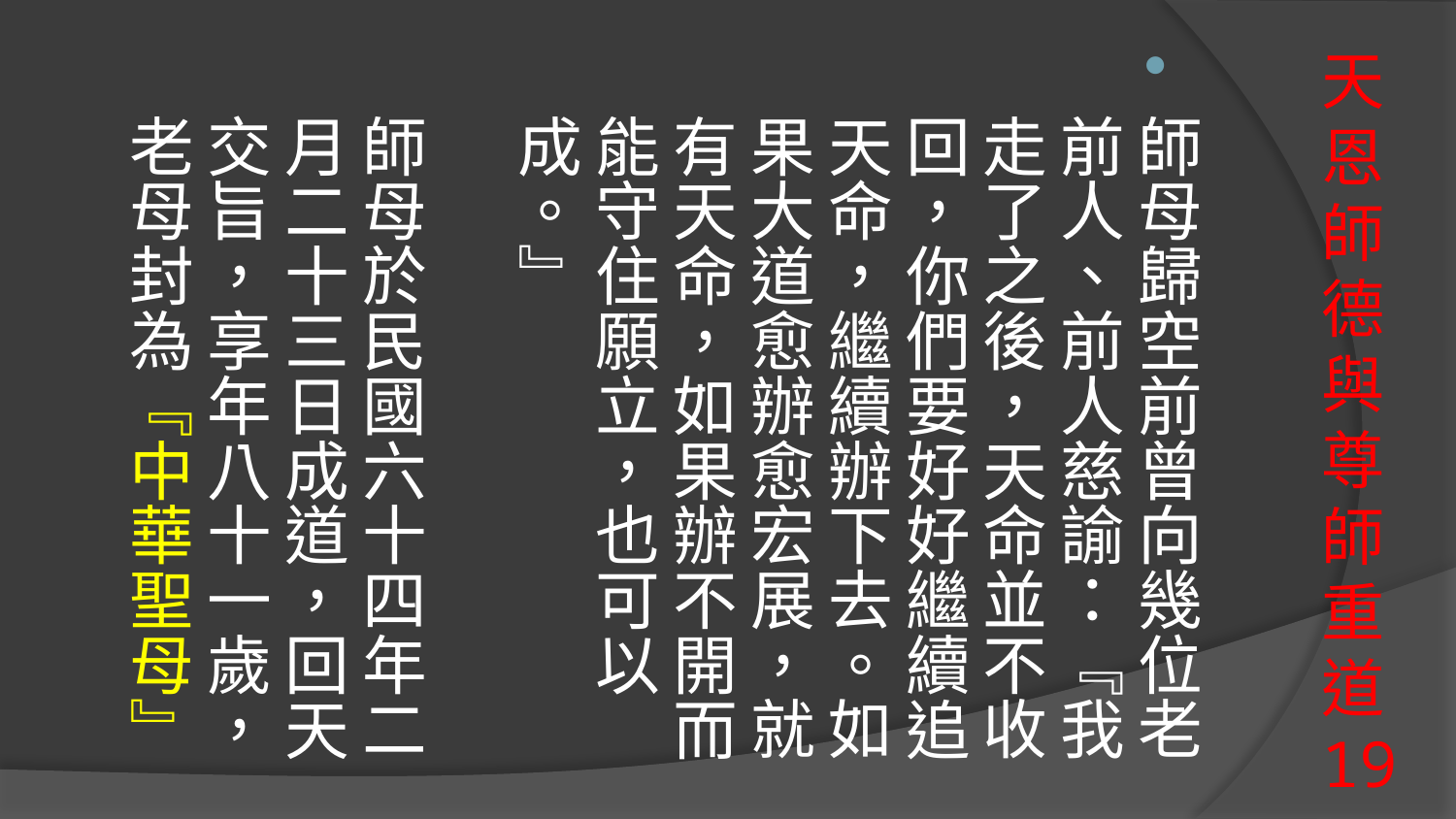

# 天恩師德與尊師重道 19
師母歸空前曾向幾位老前人、前人慈諭：『我走了之後，天命並不收回，你們要好好繼續追天命，繼續辦下去。如果大道愈辦愈宏展，就有天命，如果辦不開而能守住願立，也可以成。』
師母於民國六十四年二月二十三日成道，回天交旨，享年八十一歲，老母封為『中華聖母』